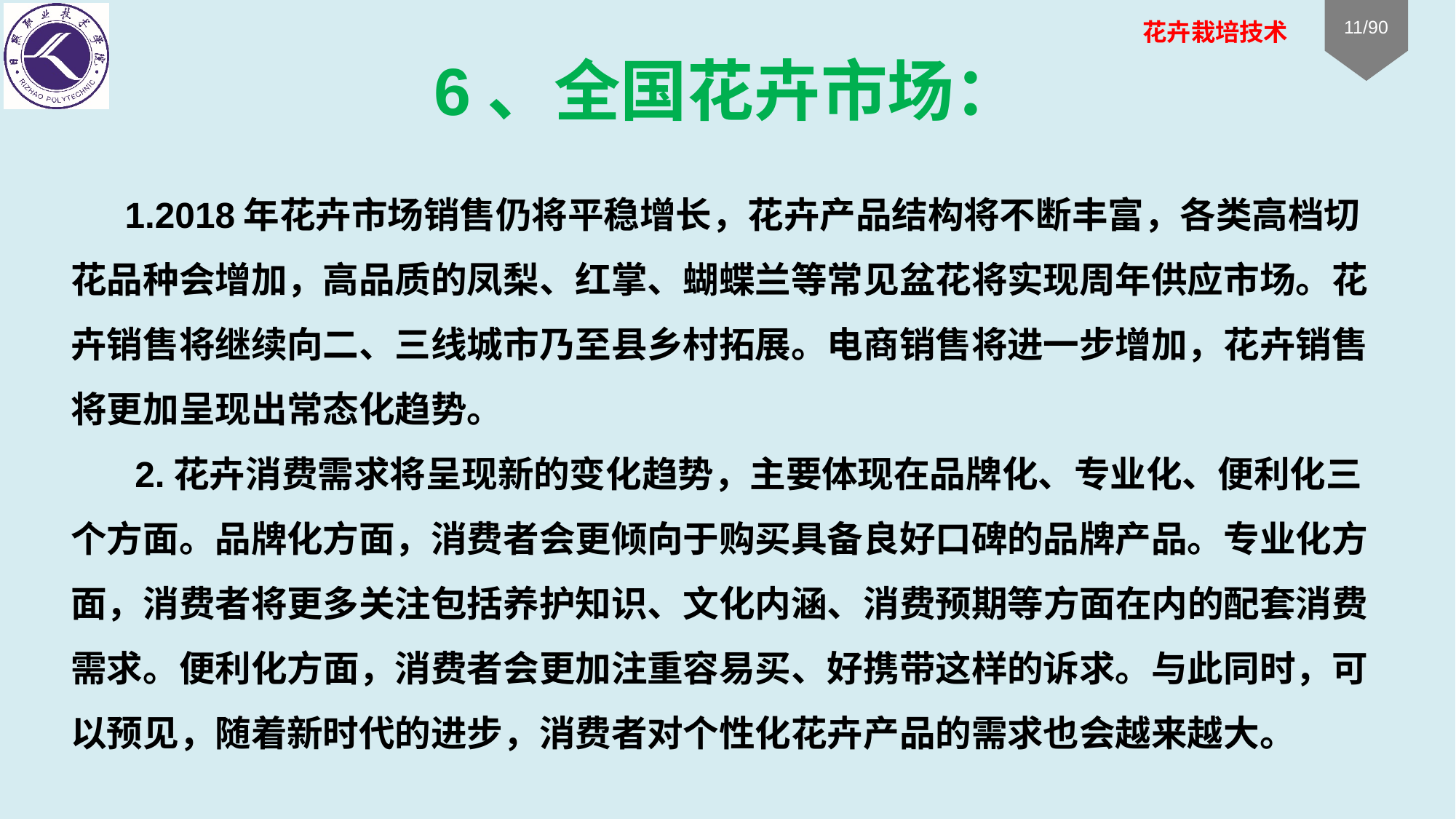

# 6、全国花卉市场：
1.2018年花卉市场销售仍将平稳增长，花卉产品结构将不断丰富，各类高档切花品种会增加，高品质的凤梨、红掌、蝴蝶兰等常见盆花将实现周年供应市场。花卉销售将继续向二、三线城市乃至县乡村拓展。电商销售将进一步增加，花卉销售将更加呈现出常态化趋势。
 2.花卉消费需求将呈现新的变化趋势，主要体现在品牌化、专业化、便利化三个方面。品牌化方面，消费者会更倾向于购买具备良好口碑的品牌产品。专业化方面，消费者将更多关注包括养护知识、文化内涵、消费预期等方面在内的配套消费需求。便利化方面，消费者会更加注重容易买、好携带这样的诉求。与此同时，可以预见，随着新时代的进步，消费者对个性化花卉产品的需求也会越来越大。